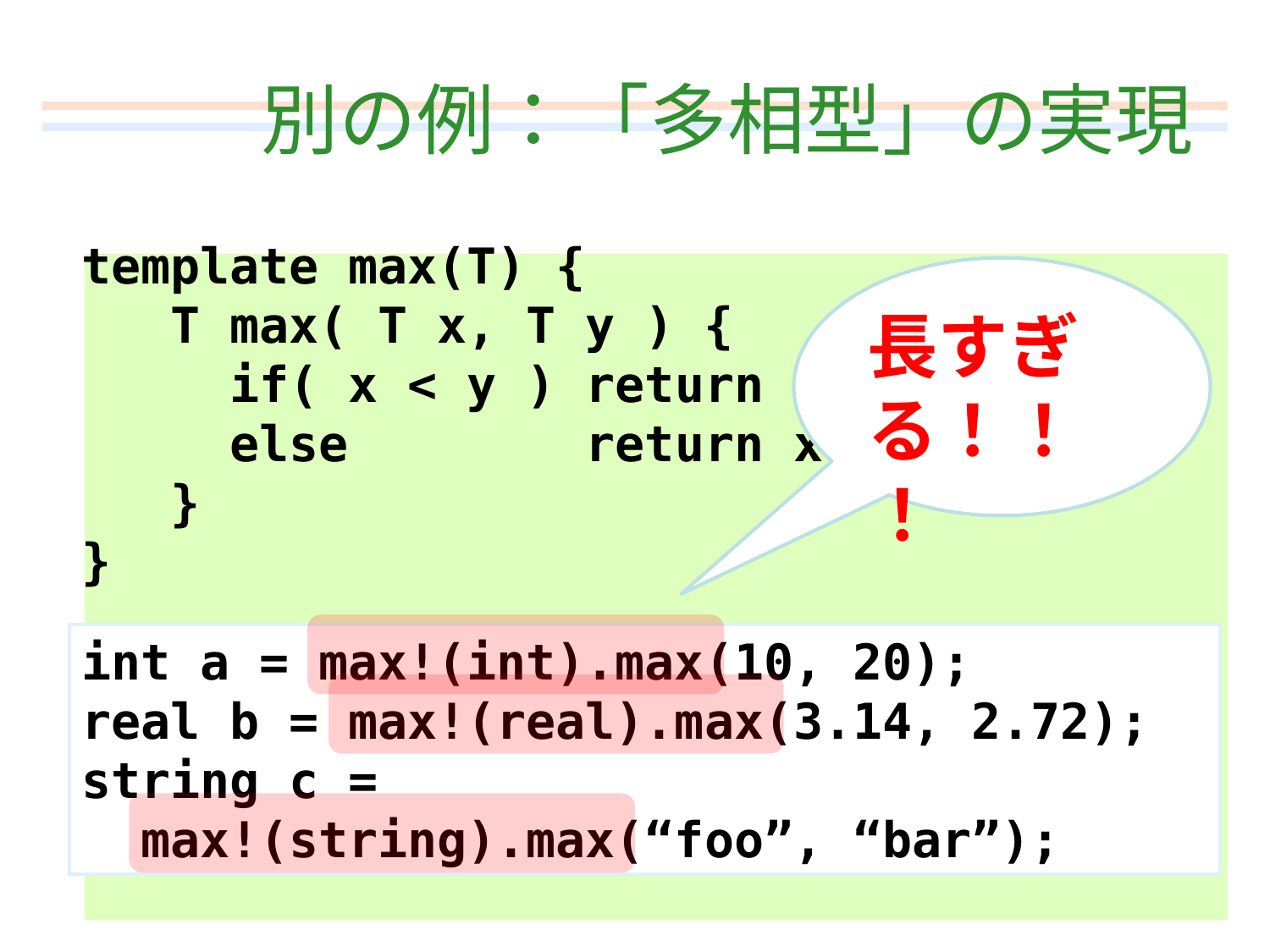

# 別の例：「多相型」の実現

template max(T) {
   T max( T x, T y ) {
     if( x < y ) return y;
     else        return x;
   }
}
長すぎる！！！

int a = max!(int).max(10, 20);
real b = max!(real).max(3.14, 2.72);
string c =
  max!(string).max(“foo”, “bar”);